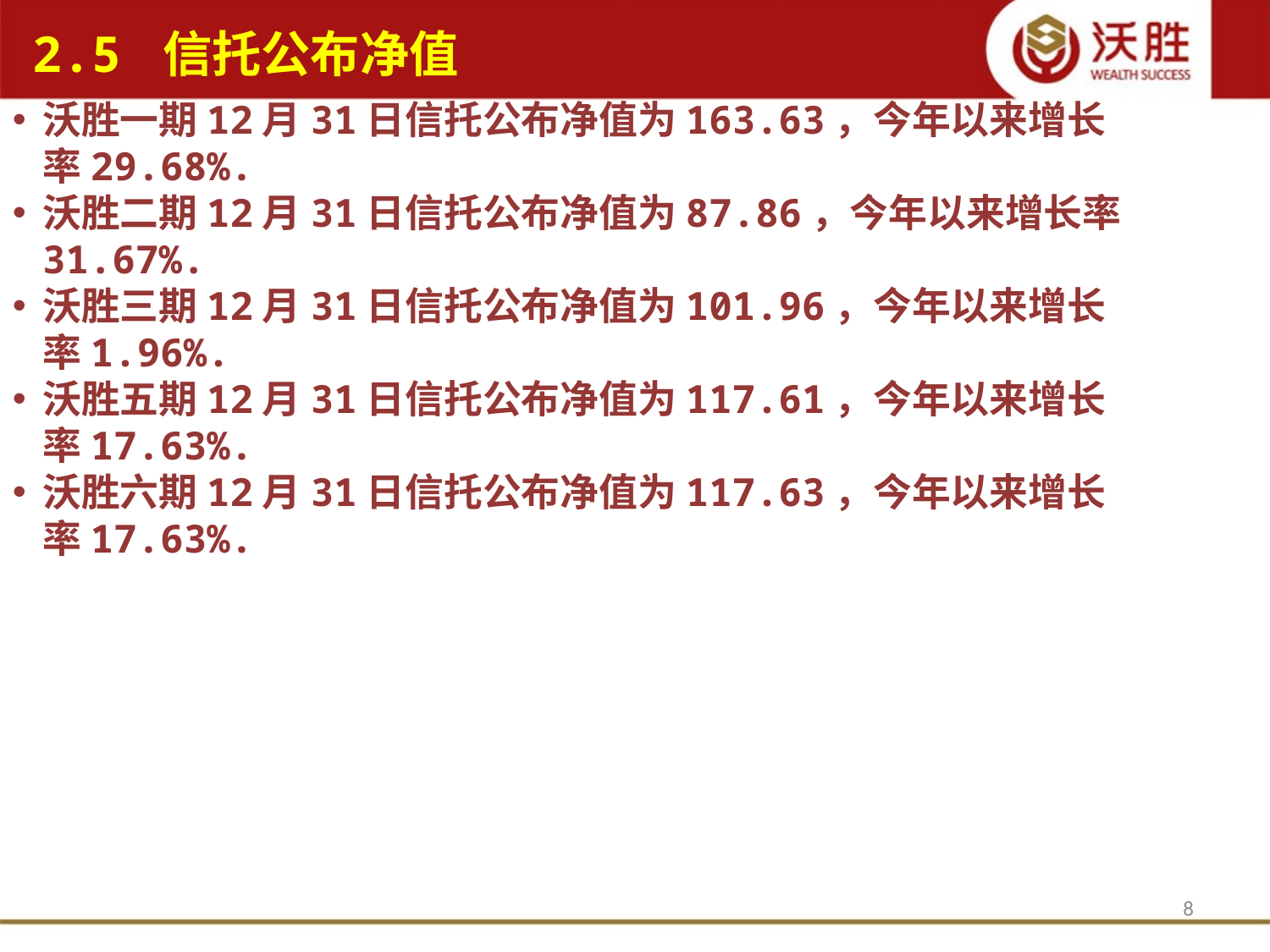

2.5 信托公布净值
沃胜一期12月31日信托公布净值为163.63，今年以来增长率29.68%.
沃胜二期12月31日信托公布净值为87.86，今年以来增长率31.67%.
沃胜三期12月31日信托公布净值为101.96，今年以来增长率1.96%.
沃胜五期12月31日信托公布净值为117.61，今年以来增长率17.63%.
沃胜六期12月31日信托公布净值为117.63，今年以来增长率17.63%.

8